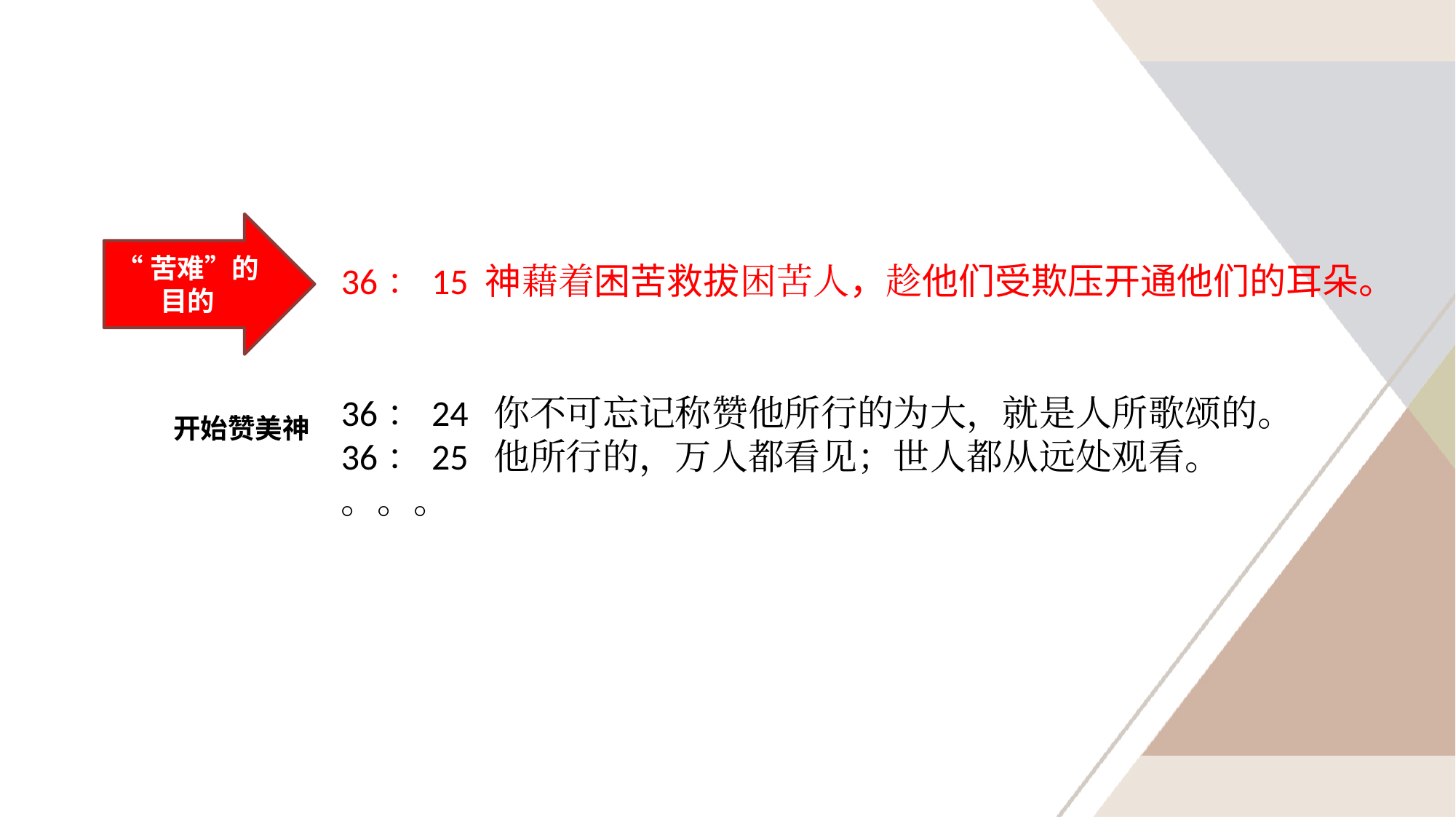

“苦难”的目的
36：15 神藉着困苦救拔困苦人，趁他们受欺压开通他们的耳朵。

36：24  你不可忘记称赞他所行的为大，就是人所歌颂的。
36：25  他所行的，万人都看见；世人都从远处观看。
。。。

开始赞美神